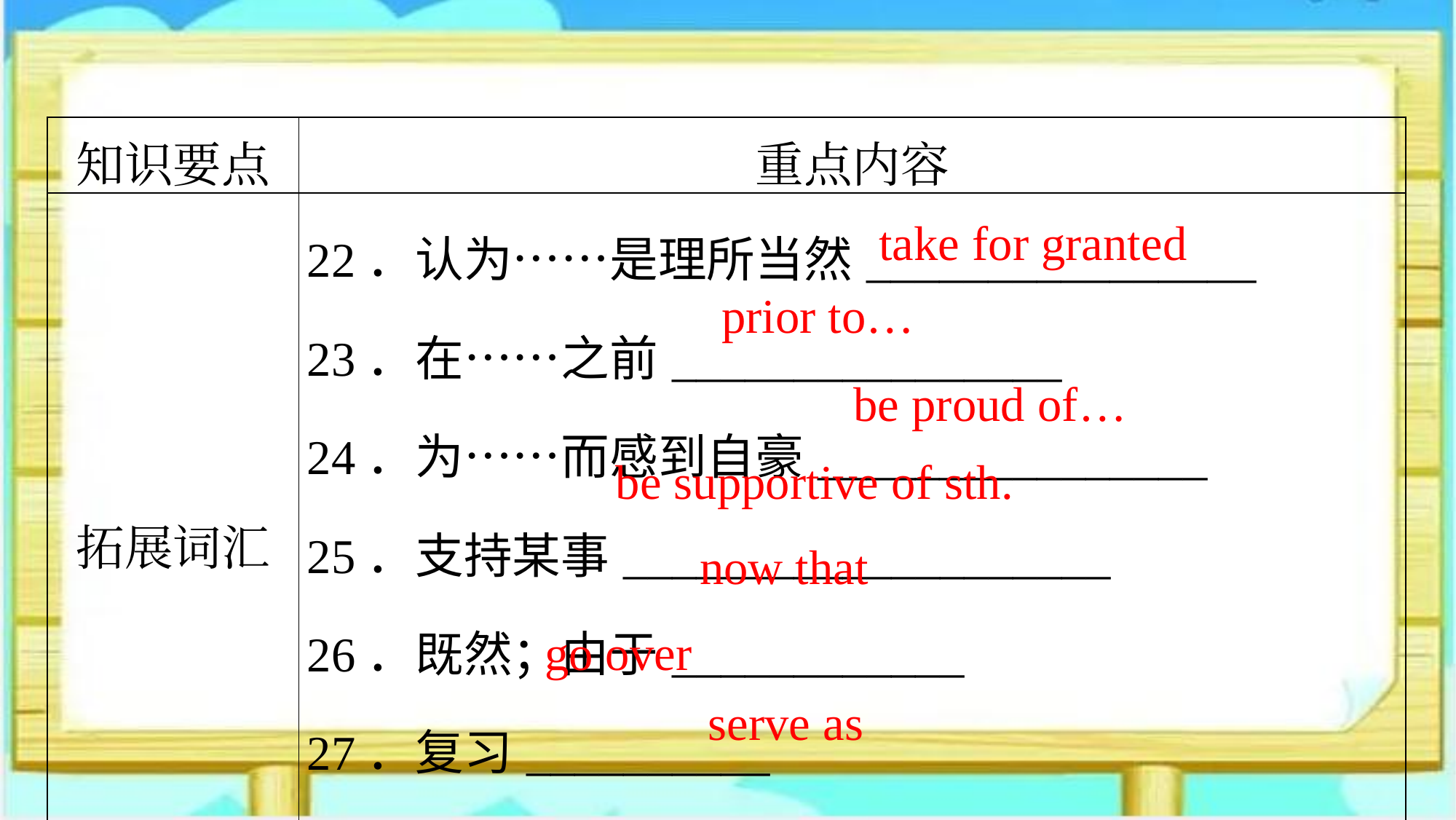

| 知识要点 | 重点内容 |
| --- | --- |
| 拓展词汇 | 22．认为……是理所当然\_\_\_\_\_\_\_\_\_\_\_\_\_\_\_\_ 23．在……之前\_\_\_\_\_\_\_\_\_\_\_\_\_\_\_\_ 24．为……而感到自豪\_\_\_\_\_\_\_\_\_\_\_\_\_\_\_\_ 25．支持某事\_\_\_\_\_\_\_\_\_\_\_\_\_\_\_\_\_\_\_\_ 26．既然；由于\_\_\_\_\_\_\_\_\_\_\_\_ 27．复习\_\_\_\_\_\_\_\_\_\_ 28．担任；作为\_\_\_\_\_\_\_\_\_\_\_ |
take for granted
prior to…
be proud of…
be supportive of sth.
now that
go over
serve as